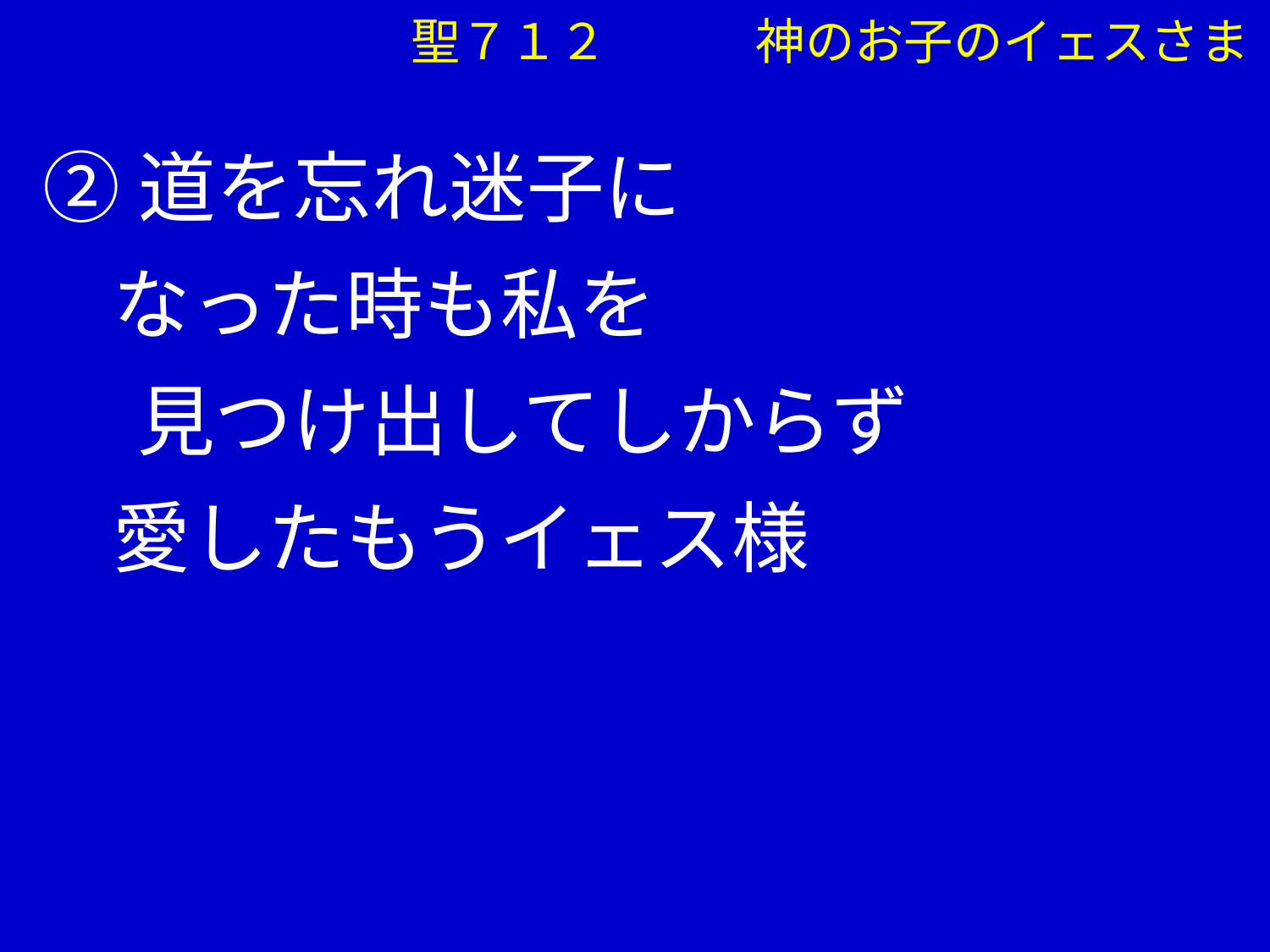

聖７１２　　　神のお子のイェスさま
②道を忘れ迷子に
   なった時も私を
　 見つけ出してしからず
   愛したもうイェス様